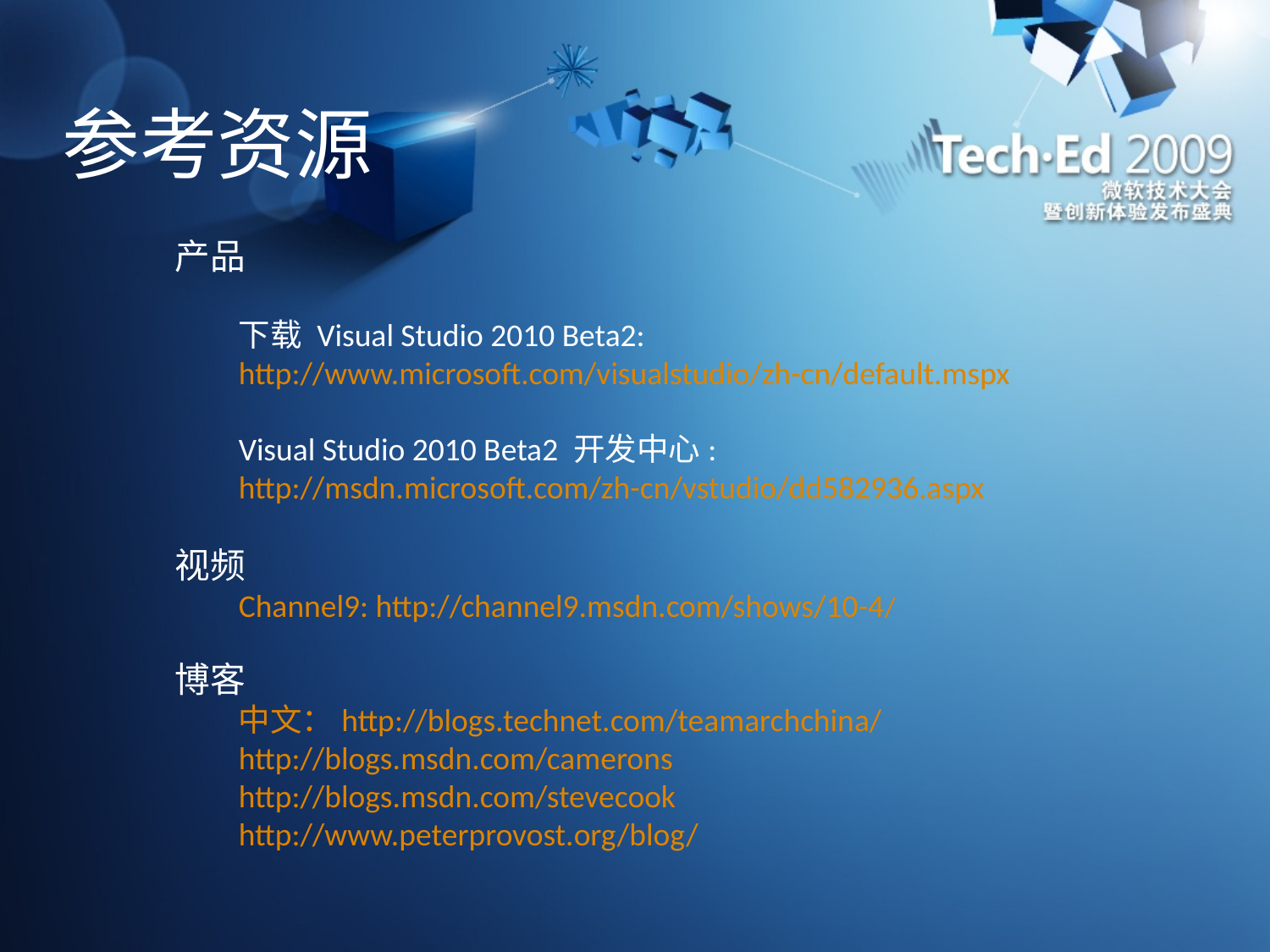

# 参考资源
产品

下载 Visual Studio 2010 Beta2:
http://www.microsoft.com/visualstudio/zh-cn/default.mspx

Visual Studio 2010 Beta2 开发中心:
http://msdn.microsoft.com/zh-cn/vstudio/dd582936.aspx

视频
Channel9: http://channel9.msdn.com/shows/10-4/

博客
中文：http://blogs.technet.com/teamarchchina/
http://blogs.msdn.com/camerons
http://blogs.msdn.com/stevecook
http://www.peterprovost.org/blog/